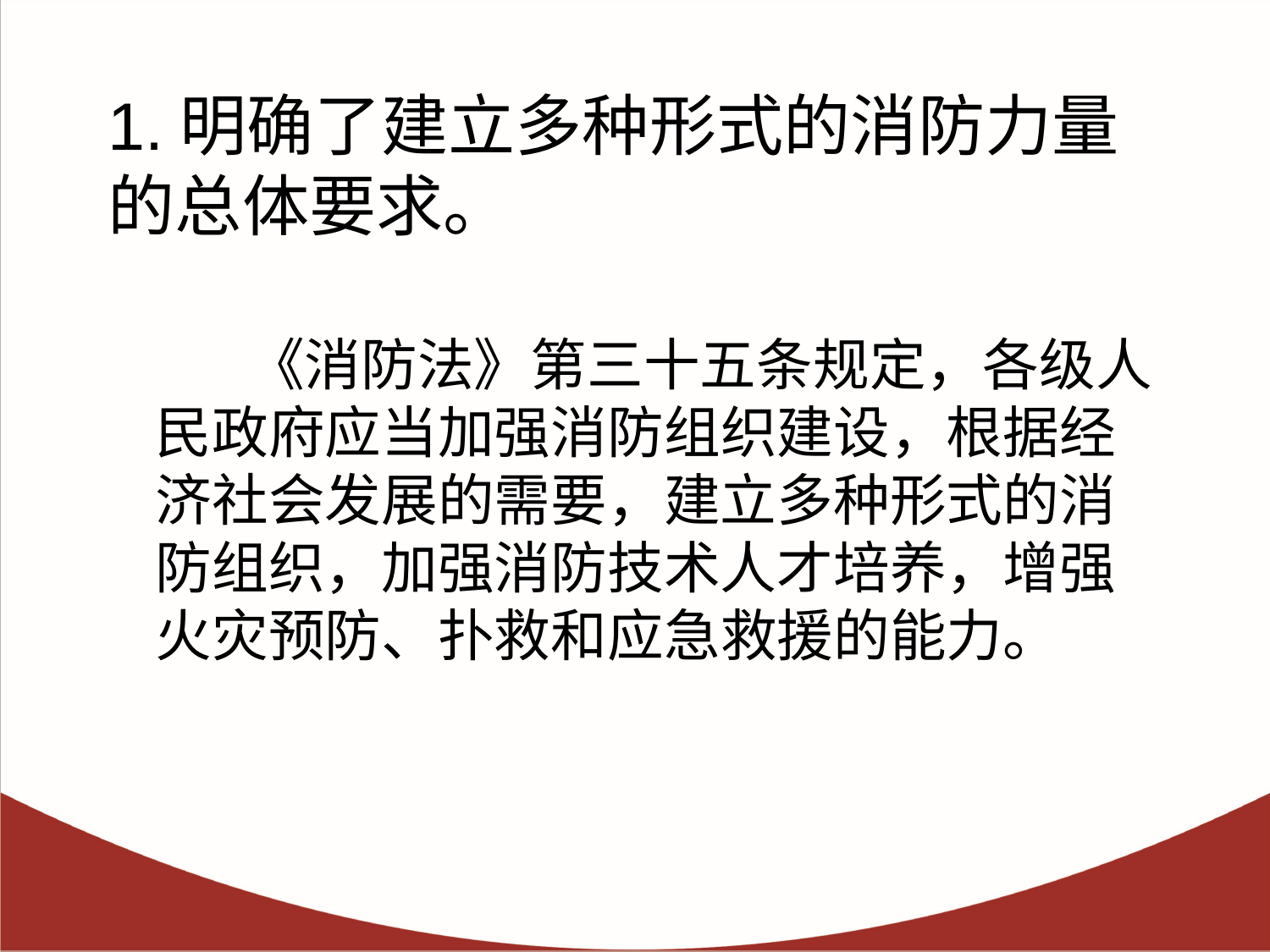

# 1.明确了建立多种形式的消防力量的总体要求。
          《消防法》第三十五条规定，各级人民政府应当加强消防组织建设，根据经济社会发展的需要，建立多种形式的消防组织，加强消防技术人才培养，增强火灾预防、扑救和应急救援的能力。